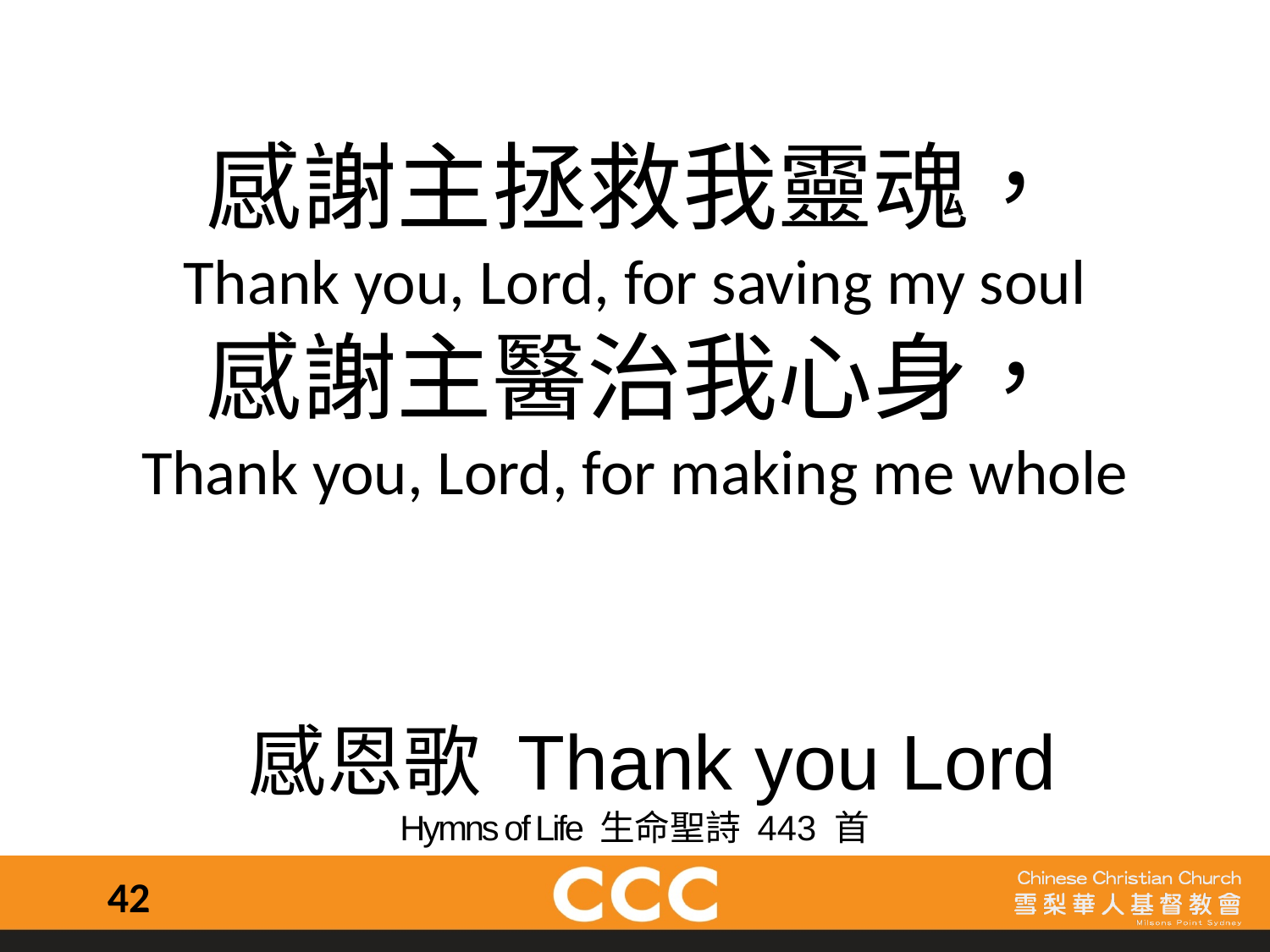

感謝主拯救我靈魂，
Thank you, Lord, for saving my soul
感謝主醫治我心身，
Thank you, Lord, for making me whole
 感恩歌 Thank you Lord
Hymns of Life 生命聖詩 443 首

42